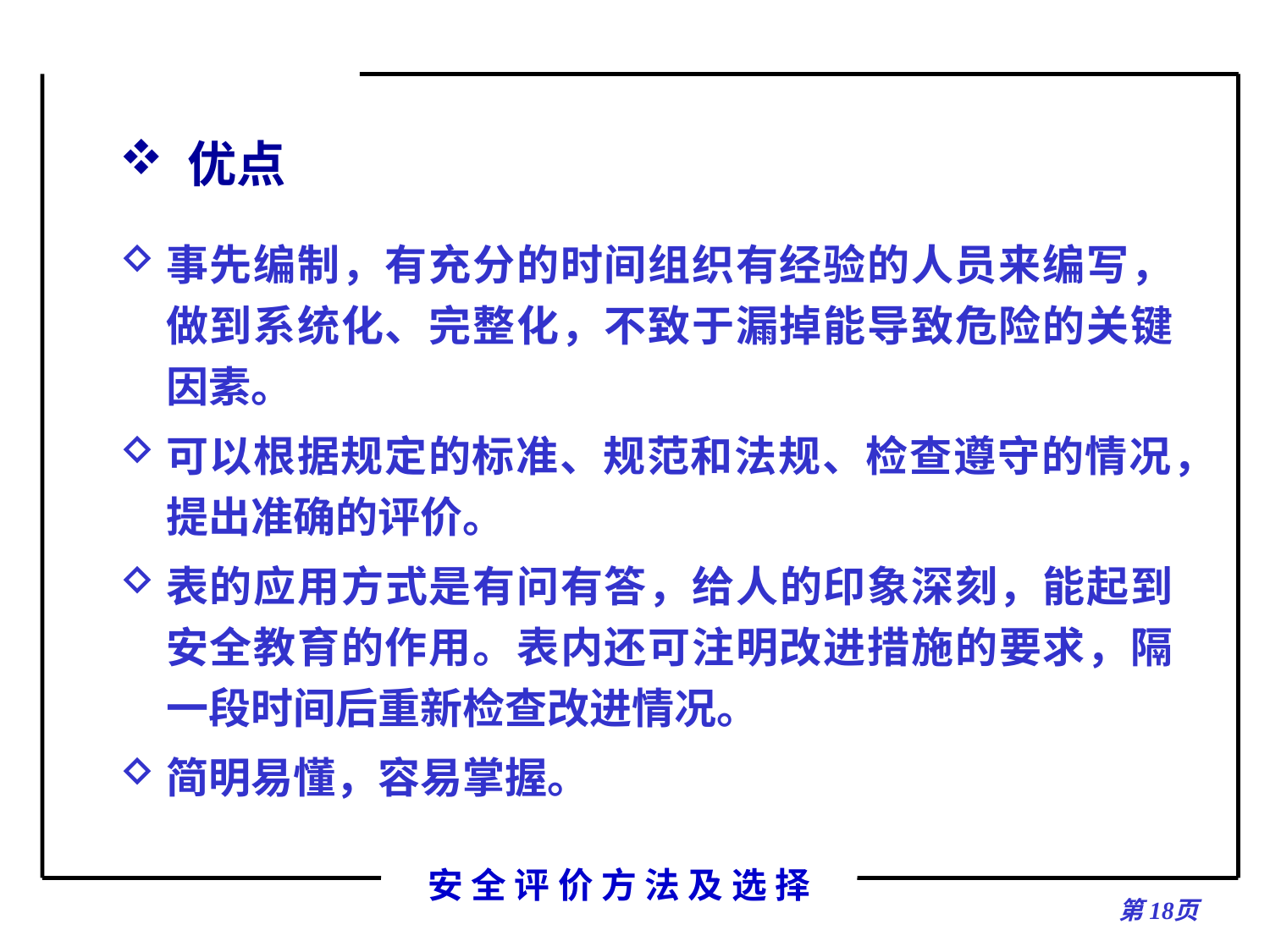

优点
事先编制，有充分的时间组织有经验的人员来编写，做到系统化、完整化，不致于漏掉能导致危险的关键因素。
可以根据规定的标准、规范和法规、检查遵守的情况，提出准确的评价。
表的应用方式是有问有答，给人的印象深刻，能起到安全教育的作用。表内还可注明改进措施的要求，隔一段时间后重新检查改进情况。
简明易懂，容易掌握。
第18页